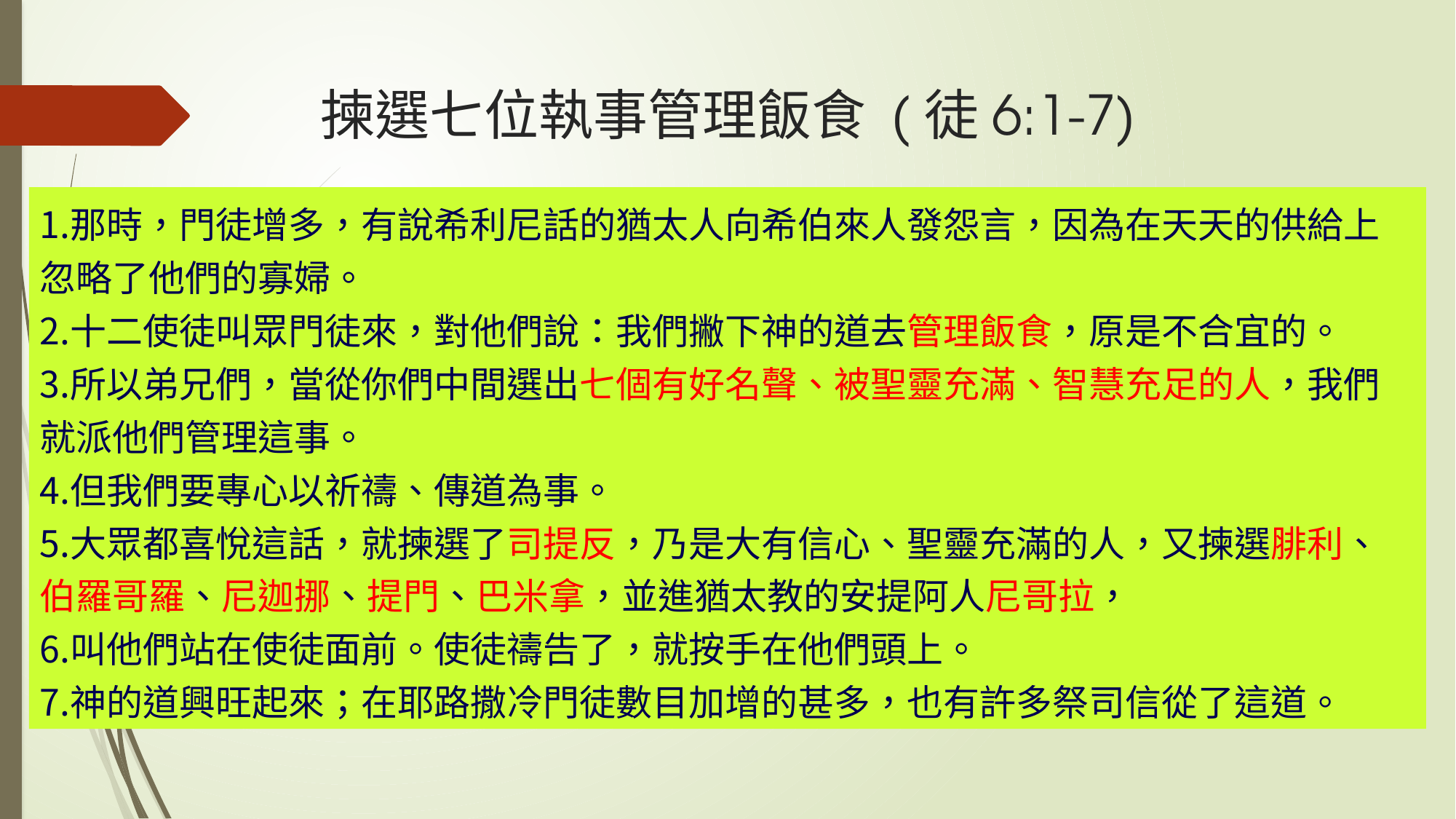

# 揀選七位執事管理飯食 (徒6:1-7)
那時，門徒增多，有說希利尼話的猶太人向希伯來人發怨言，因為在天天的供給上忽略了他們的寡婦。
十二使徒叫眾門徒來，對他們說：我們撇下神的道去管理飯食，原是不合宜的。
所以弟兄們，當從你們中間選出七個有好名聲、被聖靈充滿、智慧充足的人，我們就派他們管理這事。
但我們要專心以祈禱、傳道為事。
大眾都喜悅這話，就揀選了司提反，乃是大有信心、聖靈充滿的人，又揀選腓利、
伯羅哥羅、尼迦挪、提門、巴米拿，並進猶太教的安提阿人尼哥拉，
叫他們站在使徒面前。使徒禱告了，就按手在他們頭上。
神的道興旺起來；在耶路撒冷門徒數目加增的甚多，也有許多祭司信從了這道。